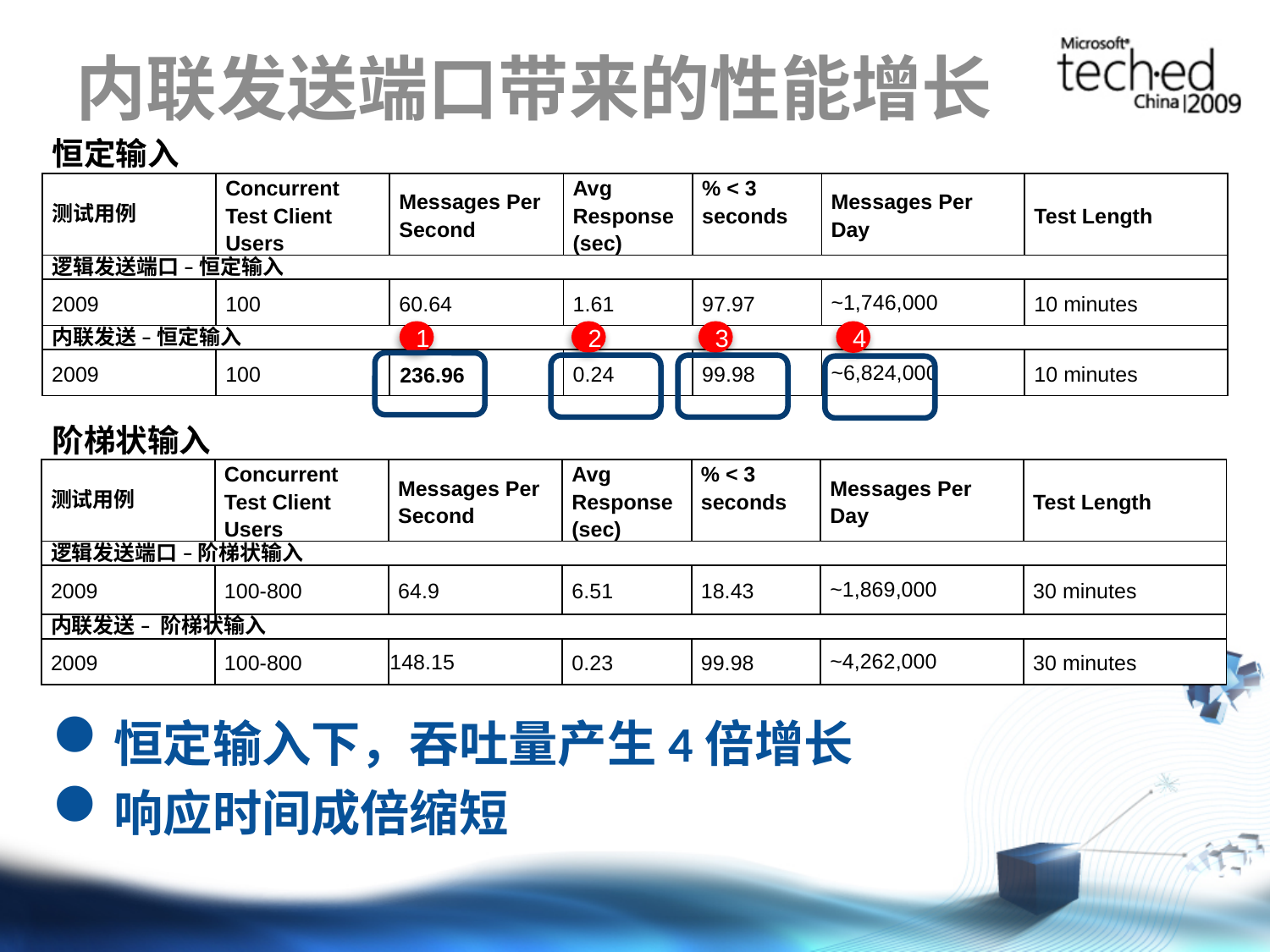

# 内联发送端口带来的性能增长
恒定输入
| 测试用例 | Concurrent Test Client Users | Messages Per Second | Avg Response (sec) | % < 3 seconds | Messages Per Day | Test Length |
| --- | --- | --- | --- | --- | --- | --- |
| 逻辑发送端口 – 恒定输入 |  |  |  |  |  |  |
| 2009 | 100 | 60.64 | 1.61 | 97.97 | ~1,746,000 | 10 minutes |
| 内联发送 – 恒定输入 |  |  |  |  |  |  |
| 2009 | 100 | 236.96 | 0.24 | 99.98 | ~6,824,000 | 10 minutes |

1
2
3
4

阶梯状输入
| 测试用例 | Concurrent Test Client Users | Messages Per Second | Avg Response (sec) | % < 3 seconds | Messages Per Day | Test Length |
| --- | --- | --- | --- | --- | --- | --- |
| 逻辑发送端口 – 阶梯状输入 |  |  |  |  |  |  |
| 2009 | 100-800 | 64.9 | 6.51 | 18.43 | ~1,869,000 | 30 minutes |
| 内联发送 – 阶梯状输入 |  |  |  |  |  |  |
| 2009 | 100-800 | 148.15 | 0.23 | 99.98 | ~4,262,000 | 30 minutes |
恒定输入下，吞吐量产生4倍增长
响应时间成倍缩短